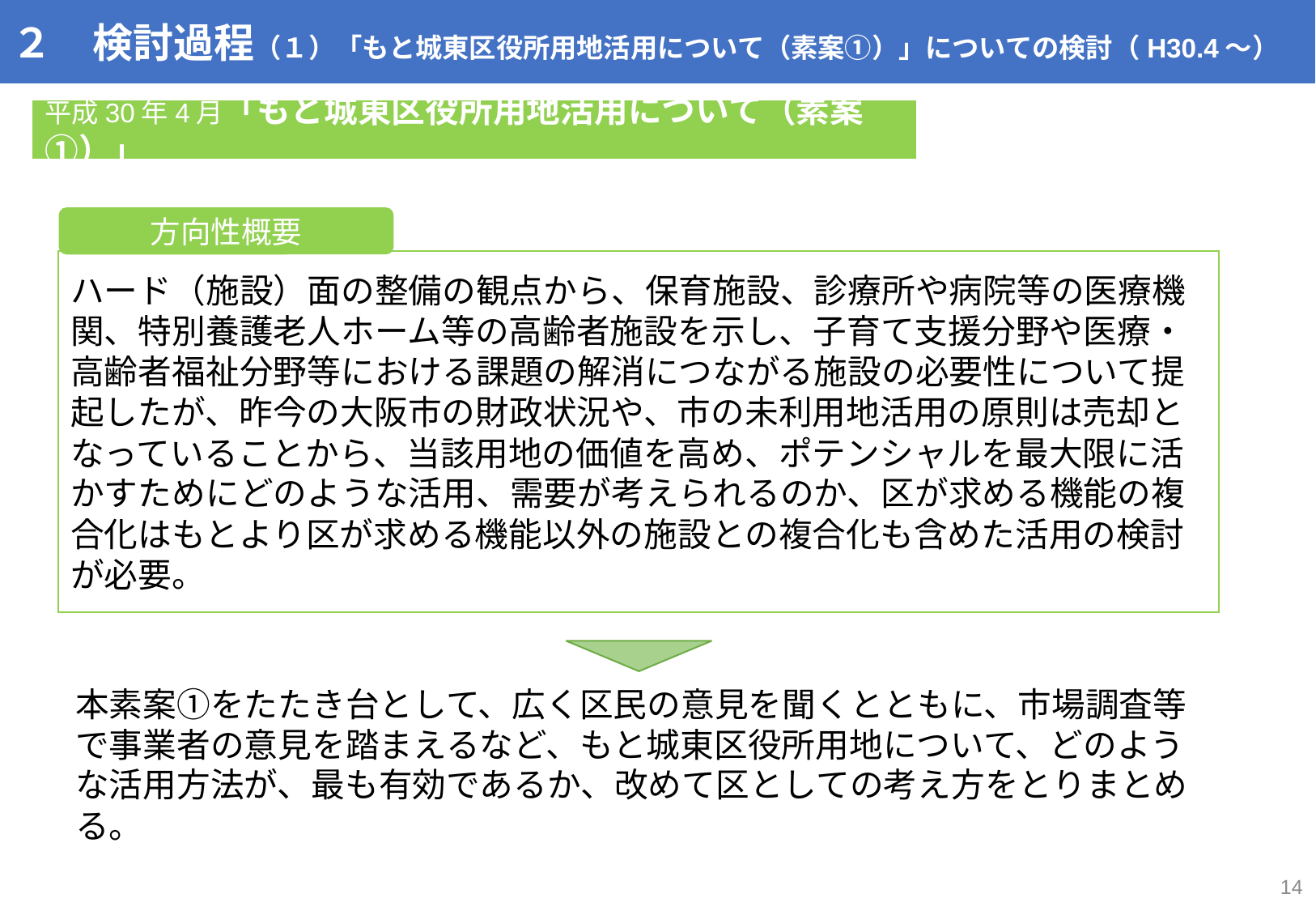

２　検討過程（１）「もと城東区役所用地活用について（素案①）」についての検討（H30.4～）
平成30年4月「もと城東区役所用地活用について（素案①）」
方向性概要
ハード（施設）面の整備の観点から、保育施設、診療所や病院等の医療機関、特別養護老人ホーム等の高齢者施設を示し、子育て支援分野や医療・高齢者福祉分野等における課題の解消につながる施設の必要性について提起したが、昨今の大阪市の財政状況や、市の未利用地活用の原則は売却となっていることから、当該用地の価値を高め、ポテンシャルを最大限に活かすためにどのような活用、需要が考えられるのか、区が求める機能の複合化はもとより区が求める機能以外の施設との複合化も含めた活用の検討が必要。

本素案①をたたき台として、広く区民の意見を聞くとともに、市場調査等で事業者の意見を踏まえるなど、もと城東区役所用地について、どのような活用方法が、最も有効であるか、改めて区としての考え方をとりまとめる。
14